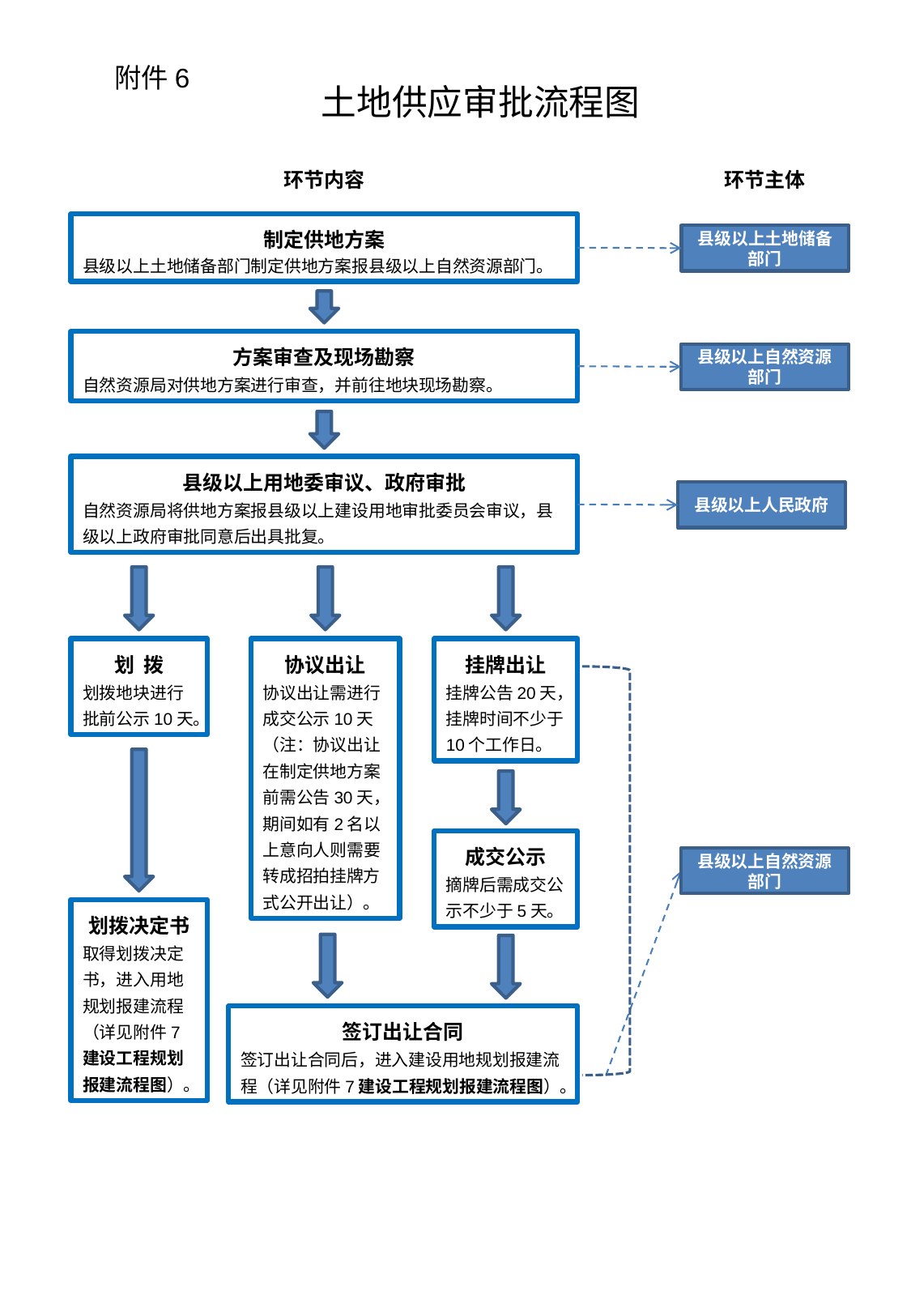

附件6
 土地供应审批流程图
环节内容
环节主体
制定供地方案
县级以上土地储备部门制定供地方案报县级以上自然资源部门。
县级以上土地储备部门

方案审查及现场勘察
自然资源局对供地方案进行审查，并前往地块现场勘察。
县级以上自然资源部门

县级以上用地委审议、政府审批
自然资源局将供地方案报县级以上建设用地审批委员会审议，县级以上政府审批同意后出具批复。
县级以上人民政府

划  拨
划拨地块进行批前公示10天。
协议出让
协议出让需进行成交公示10天（注：协议出让在制定供地方案前需公告30天，期间如有2名以上意向人则需要转成招拍挂牌方式公开出让）。
挂牌出让
挂牌公告20天，挂牌时间不少于10个工作日。

成交公示
摘牌后需成交公示不少于5天。
县级以上自然资源部门
划拨决定书
取得划拨决定书，进入用地规划报建流程（详见附件7建设工程规划报建流程图）。

签订出让合同
签订出让合同后，进入建设用地规划报建流程（详见附件7建设工程规划报建流程图）。